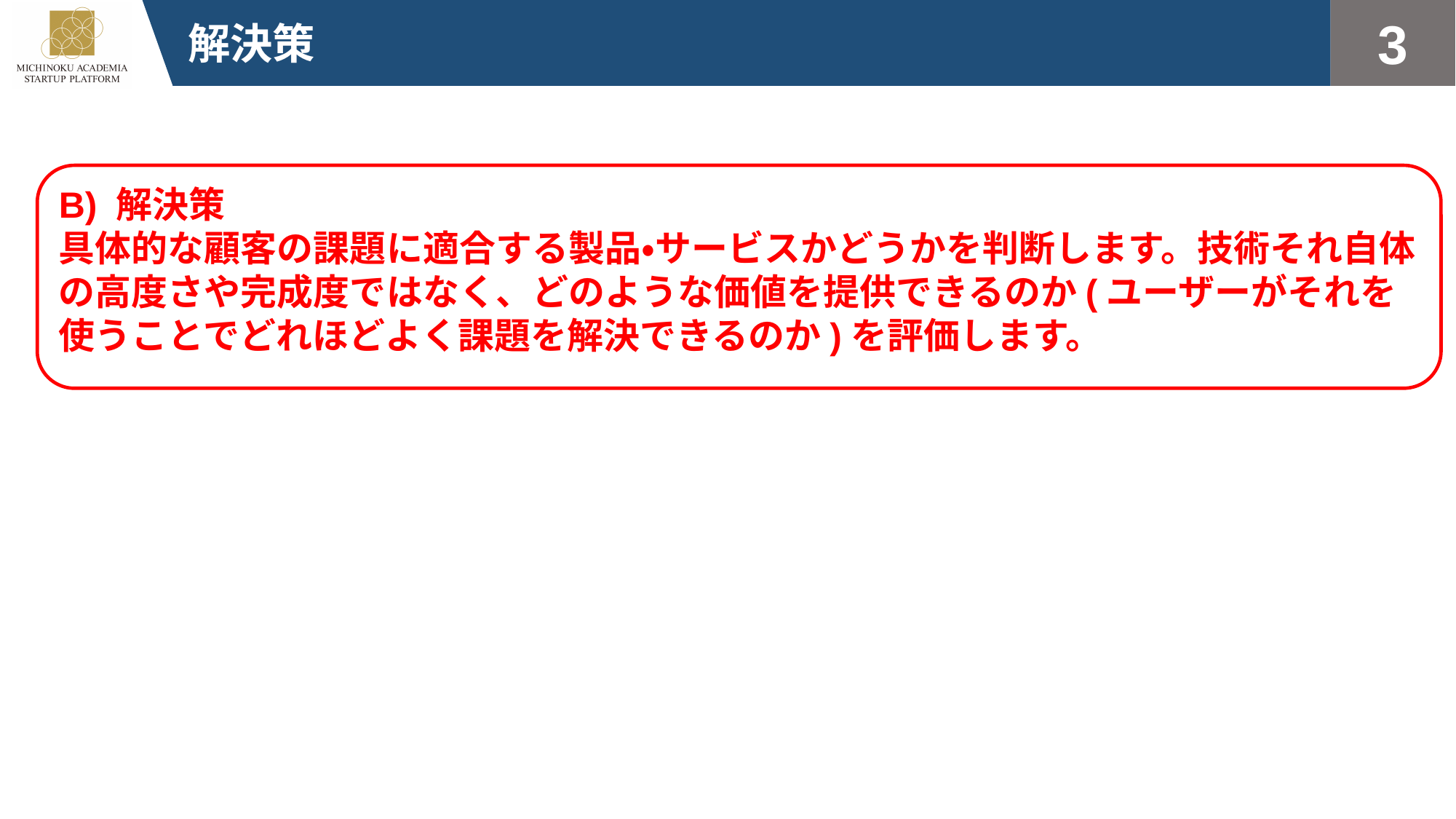

解決策
B) 解決策
具体的な顧客の課題に適合する製品・サービスかどうかを判断します。技術それ自体の高度さや完成度ではなく、どのような価値を提供できるのか(ユーザーがそれを使うことでどれほどよく課題を解決できるのか)を評価します。